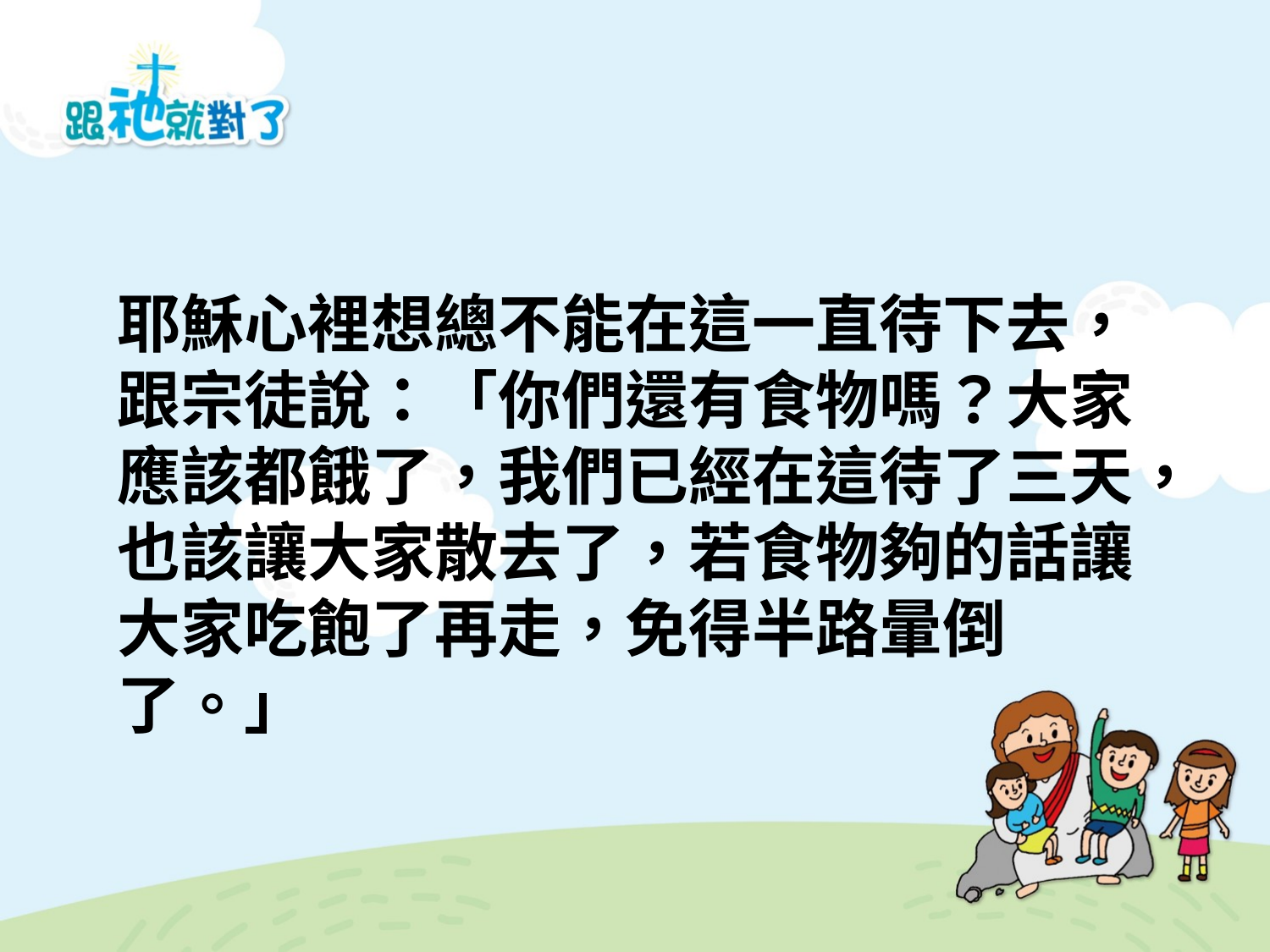

耶穌心裡想總不能在這一直待下去，跟宗徒說：「你們還有食物嗎？大家應該都餓了，我們已經在這待了三天，也該讓大家散去了，若食物夠的話讓大家吃飽了再走，免得半路暈倒了。」